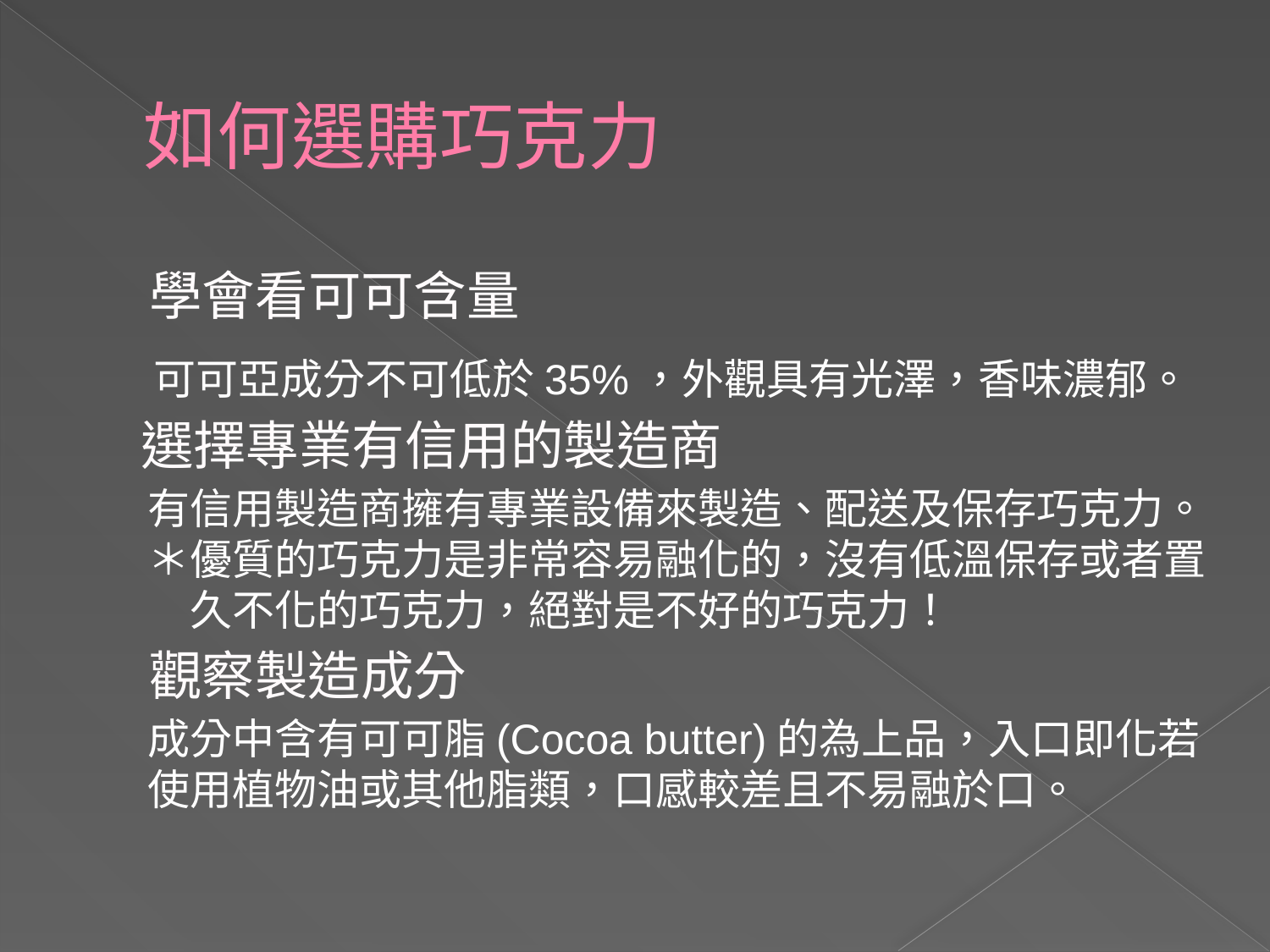

# 如何選購巧克力
學會看可可含量
可可亞成分不可低於35%，外觀具有光澤，香味濃郁。
選擇專業有信用的製造商
有信用製造商擁有專業設備來製造、配送及保存巧克力。
＊優質的巧克力是非常容易融化的，沒有低溫保存或者置
　久不化的巧克力，絕對是不好的巧克力！
觀察製造成分
成分中含有可可脂(Cocoa butter)的為上品，入口即化若使用植物油或其他脂類，口感較差且不易融於口。